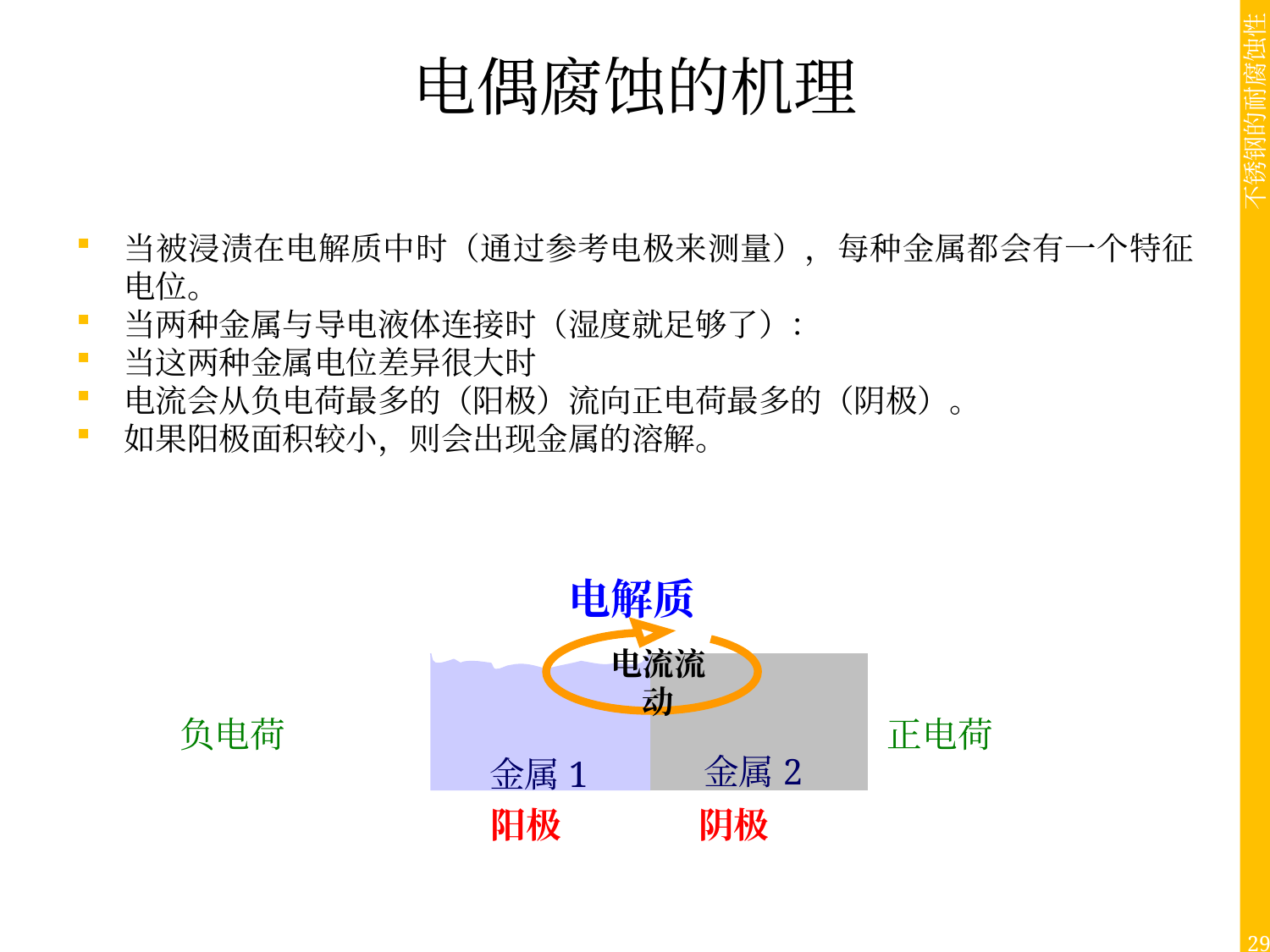

# 电偶腐蚀的机理
当被浸渍在电解质中时（通过参考电极来测量），每种金属都会有一个特征电位。
当两种金属与导电液体连接时（湿度就足够了）：
当这两种金属电位差异很大时
电流会从负电荷最多的（阳极）流向正电荷最多的（阴极）。
如果阳极面积较小，则会出现金属的溶解。
电解质

电流流动

负电荷
正电荷
金属2
金属1
阳极
阴极
29